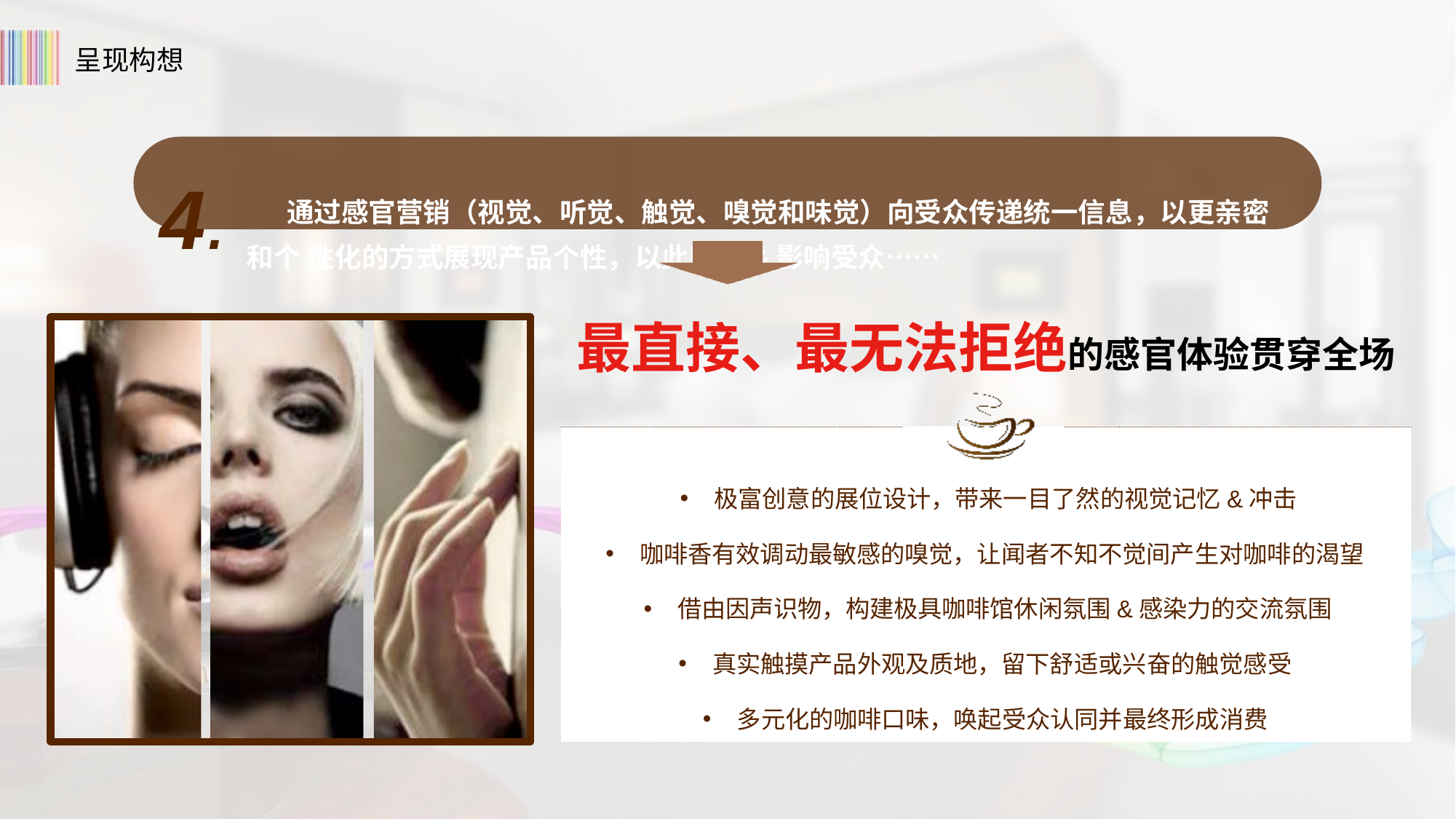

呈现构想
# 4. 通过感官营销（视觉、听觉、触觉、嗅觉和味觉）向受众传递统一信息，以更亲密和个 性化的方式展现产品个性，以此吸引&影响受众……

最直接、最无法拒绝的感官体验贯穿全场

极富创意的展位设计，带来一目了然的视觉记忆&冲击
咖啡香有效调动最敏感的嗅觉，让闻者不知不觉间产生对咖啡的渴望
借由因声识物，构建极具咖啡馆休闲氛围&感染力的交流氛围
真实触摸产品外观及质地，留下舒适或兴奋的触觉感受
多元化的咖啡口味，唤起受众认同并最终形成消费